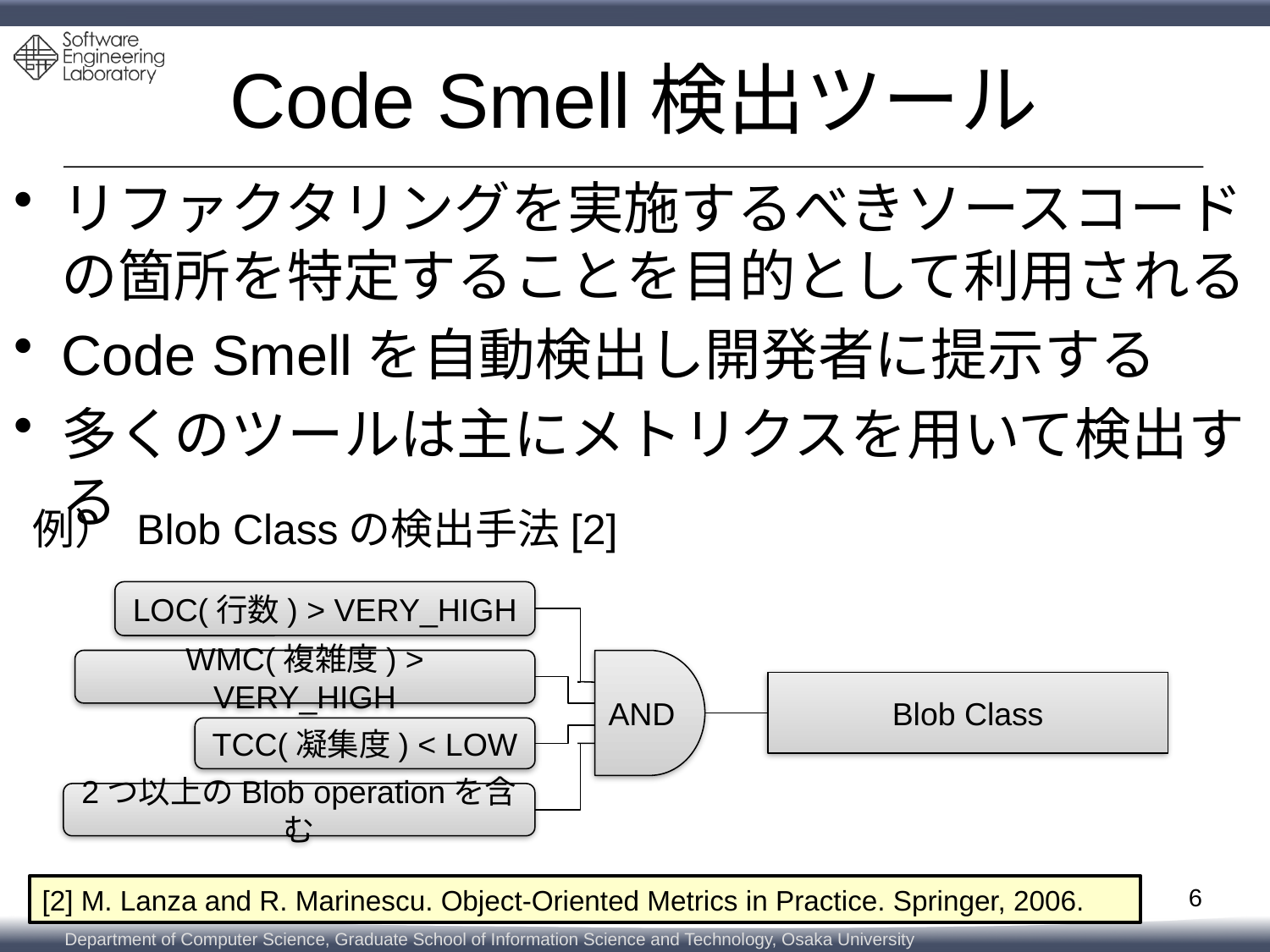

# Code Smell検出ツール
リファクタリングを実施するべきソースコードの箇所を特定することを目的として利用される
Code Smellを自動検出し開発者に提示する
多くのツールは主にメトリクスを用いて検出する

例） Blob Classの検出手法[2]
LOC(行数) > VERY_HIGH
AND
WMC(複雑度) > VERY_HIGH
Blob Class
TCC(凝集度) < LOW
2つ以上のBlob operationを含む
6
[2] M. Lanza and R. Marinescu. Object-Oriented Metrics in Practice. Springer, 2006.